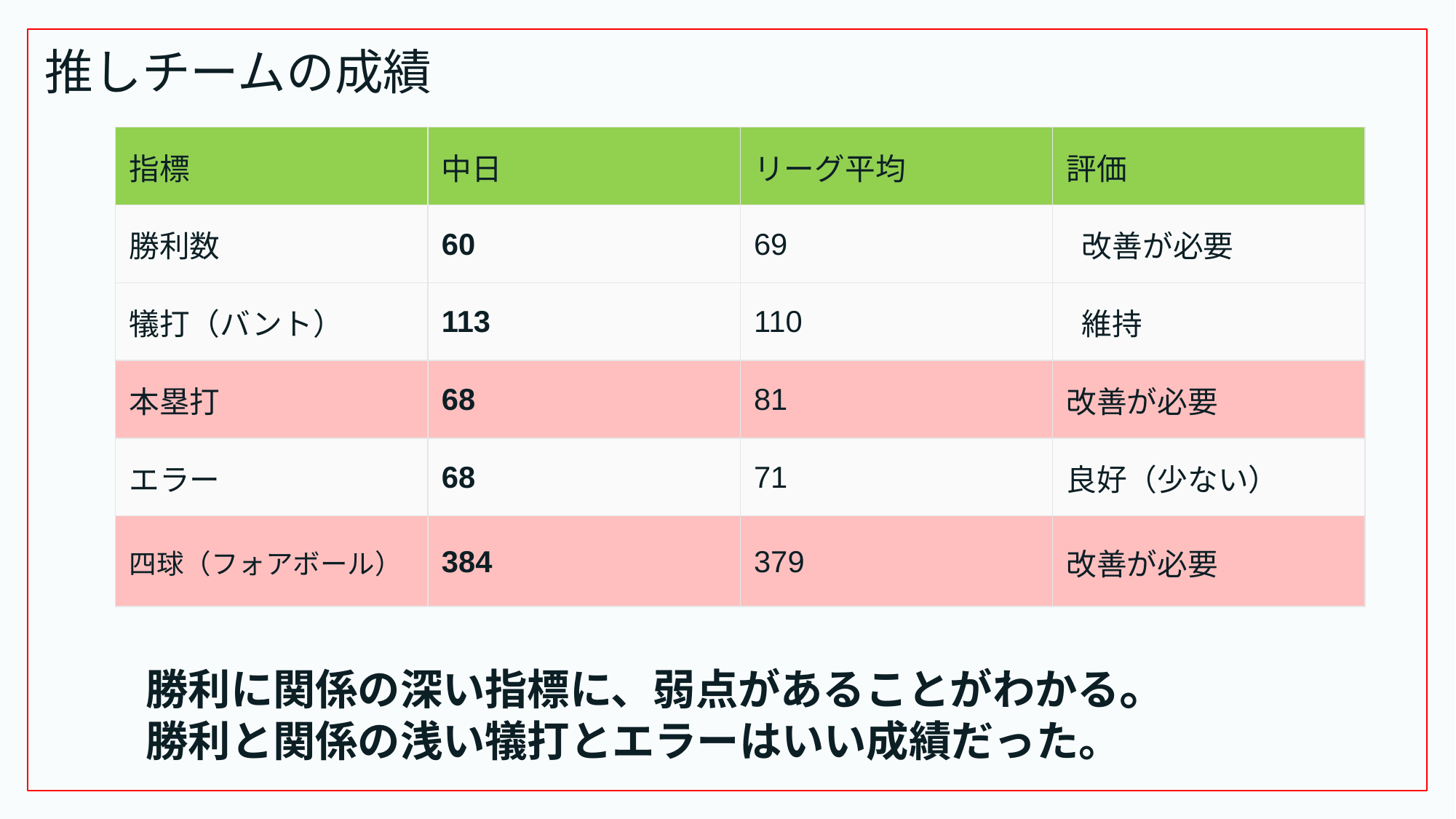

推しチームの成績
| 指標 | 中日 | リーグ平均 | 評価 |
| --- | --- | --- | --- |
| 勝利数 | 60 | 69 | 改善が必要 |
| 犠打（バント） | 113 | 110 | 維持 |
| 本塁打 | 68 | 81 | 改善が必要 |
| エラー | 68 | 71 | 良好（少ない） |
| 四球（フォアボール） | 384 | 379 | 改善が必要 |

勝利に関係の深い指標に、弱点があることがわかる。
勝利と関係の浅い犠打とエラーはいい成績だった。